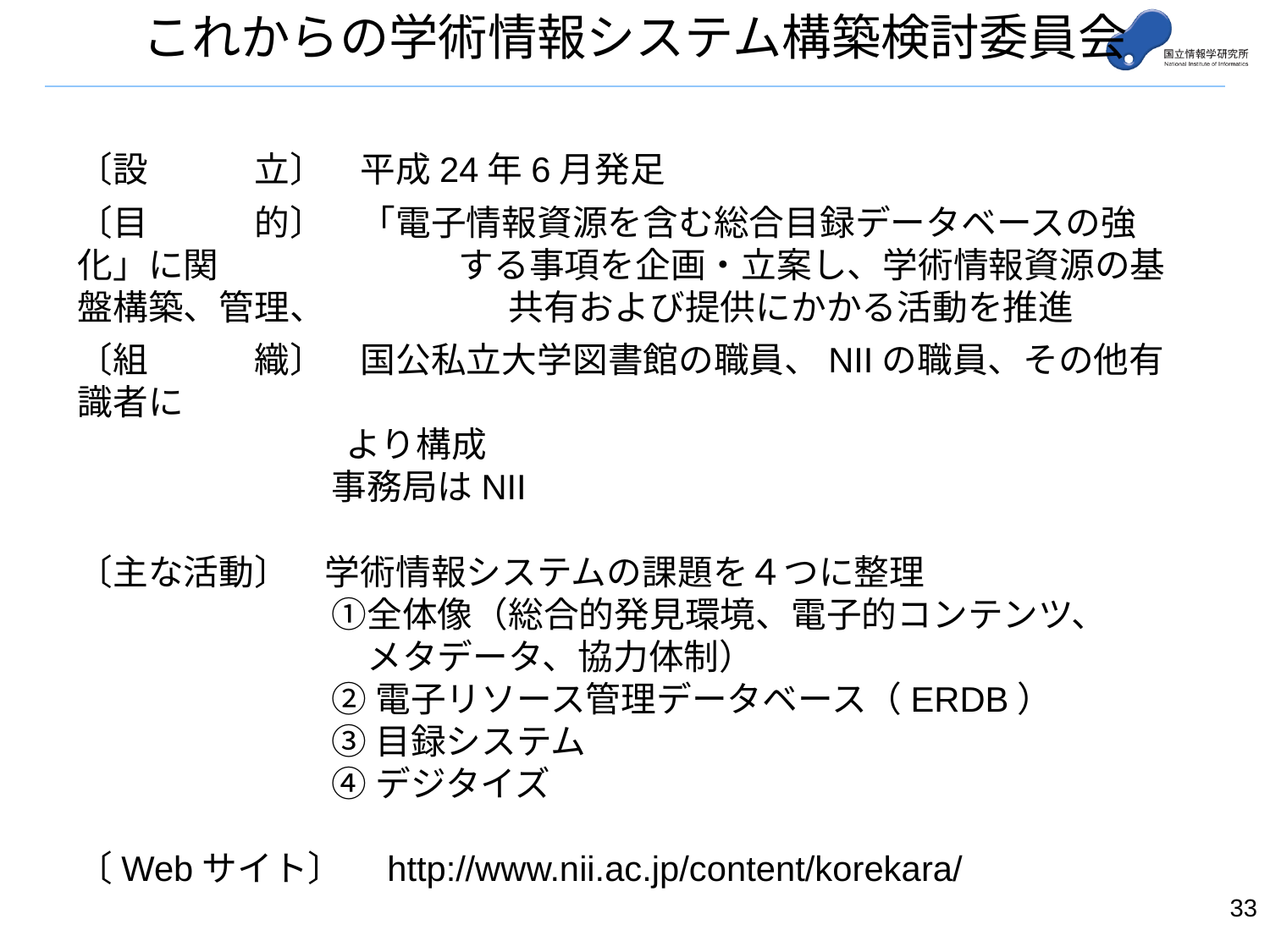

これからの学術情報システム構築検討委員会
〔設　　　立〕　平成24年6月発足
〔目　　　的〕　「電子情報資源を含む総合目録データベースの強化」に関		する事項を企画・立案し、学術情報資源の基盤構築、管理、	　　　　　共有および提供にかかる活動を推進
〔組　　　織〕　国公私立大学図書館の職員、NIIの職員、その他有識者に
	　　　　より構成
		事務局はNII

〔主な活動〕　学術情報システムの課題を４つに整理
	　　　	①全体像（総合的発見環境、電子的コンテンツ、
		　メタデータ、協力体制）
		②電子リソース管理データベース（ERDB）
		③目録システム
		④デジタイズ

〔Webサイト〕　http://www.nii.ac.jp/content/korekara/
33
33